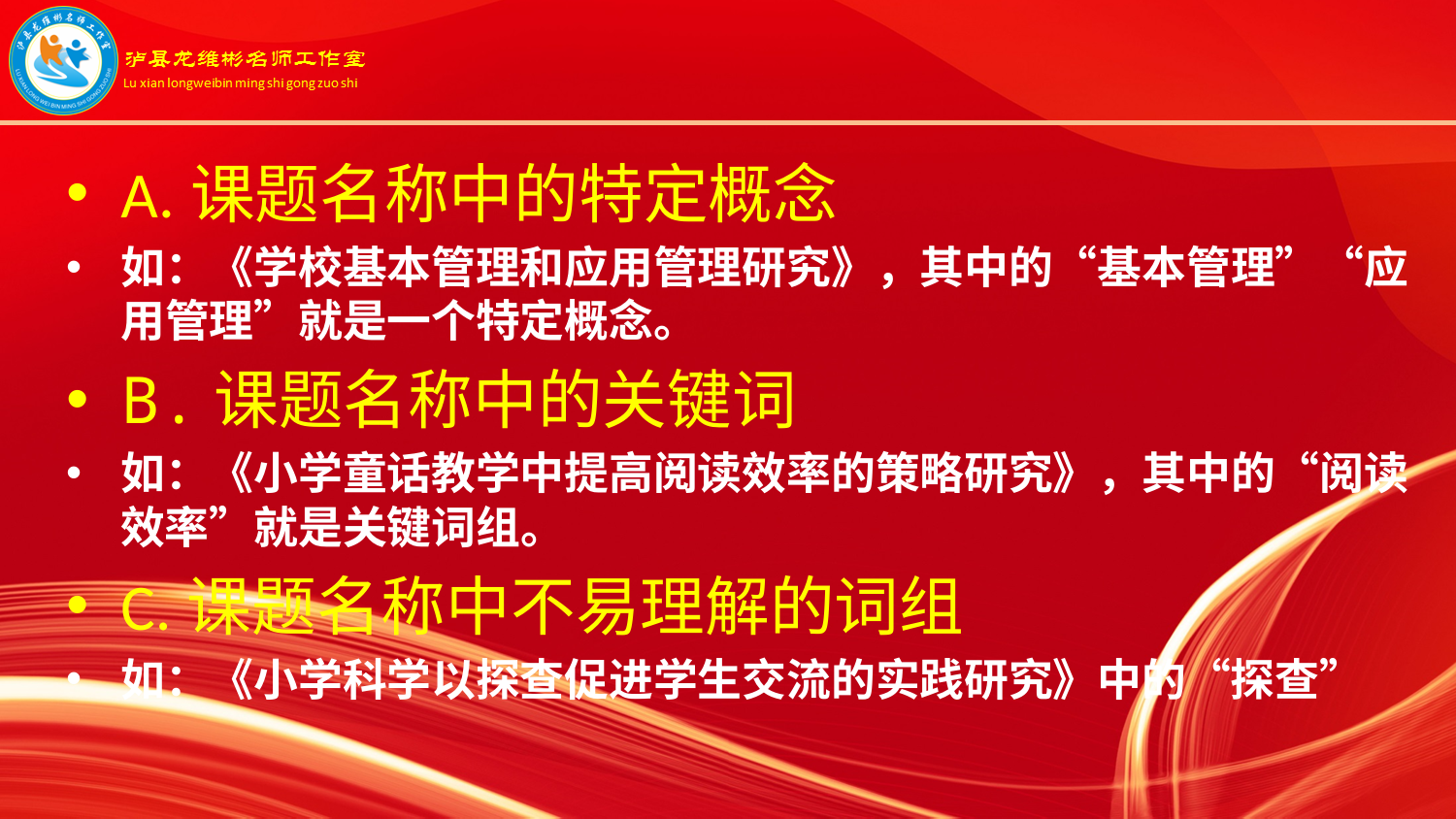

A.课题名称中的特定概念
如：《学校基本管理和应用管理研究》，其中的“基本管理”“应用管理”就是一个特定概念。
B.课题名称中的关键词
如：《小学童话教学中提高阅读效率的策略研究》，其中的“阅读效率”就是关键词组。
C.课题名称中不易理解的词组
如：《小学科学以探查促进学生交流的实践研究》中的“探查”